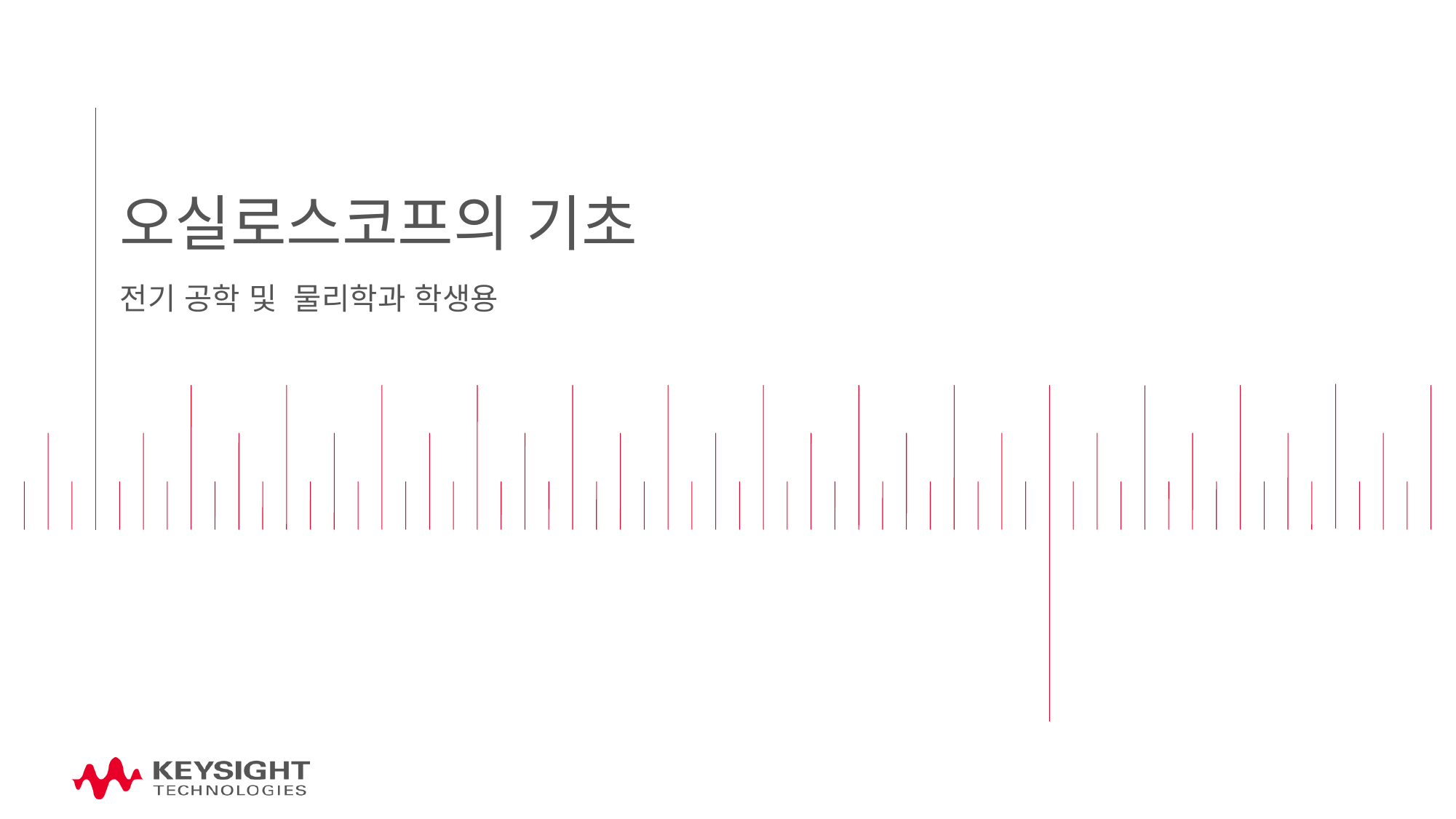

# 오실로스코프의 기초
전기 공학 및  물리학과 학생용